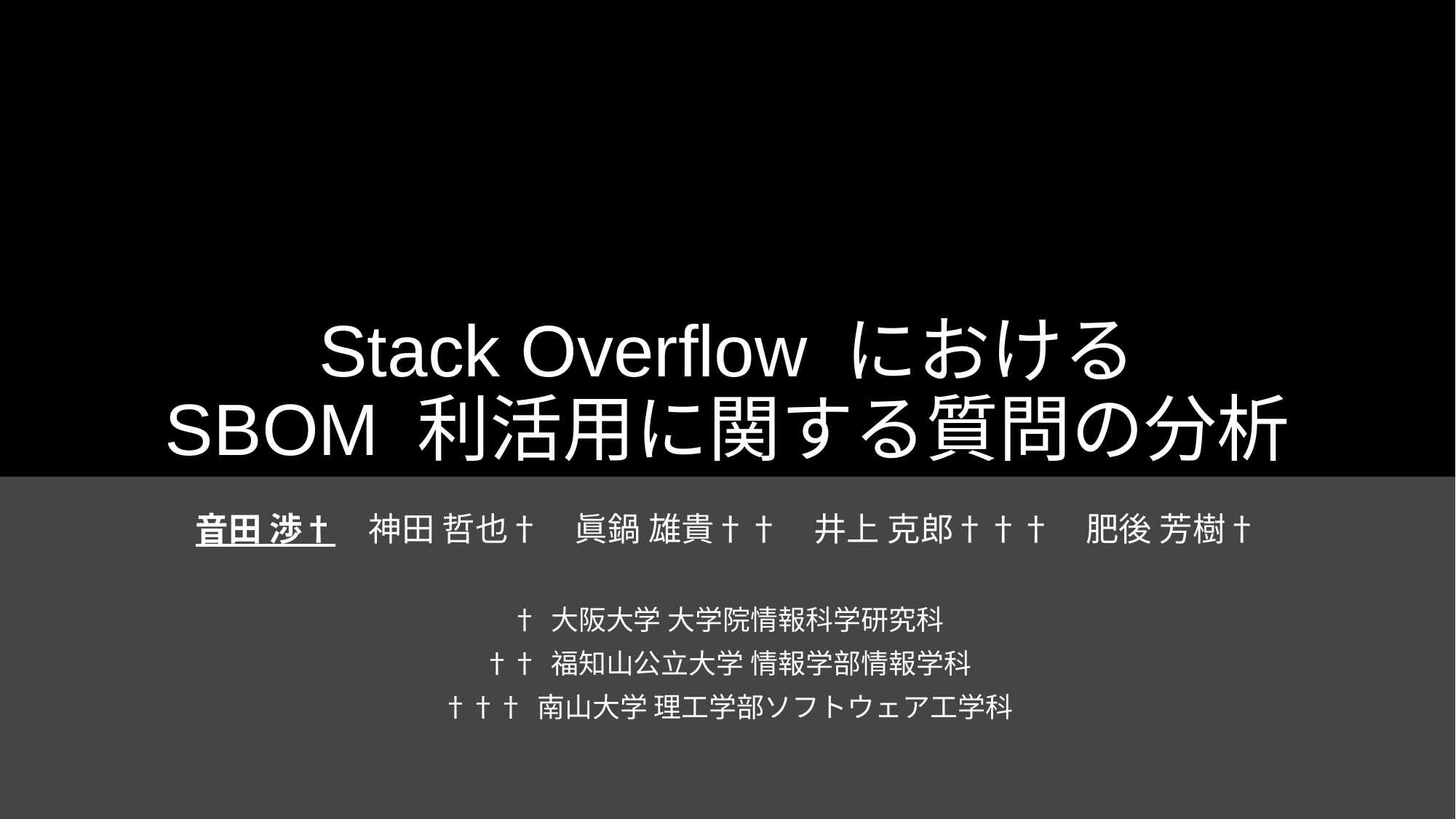

# Stack Overflow における SBOM 利活用に関する質問の分析
音田 渉†　神田 哲也†　眞鍋 雄貴††　井上 克郎†††　肥後 芳樹†

† 大阪大学 大学院情報科学研究科
†† 福知山公立大学 情報学部情報学科
††† 南山大学 理工学部ソフトウェア工学科